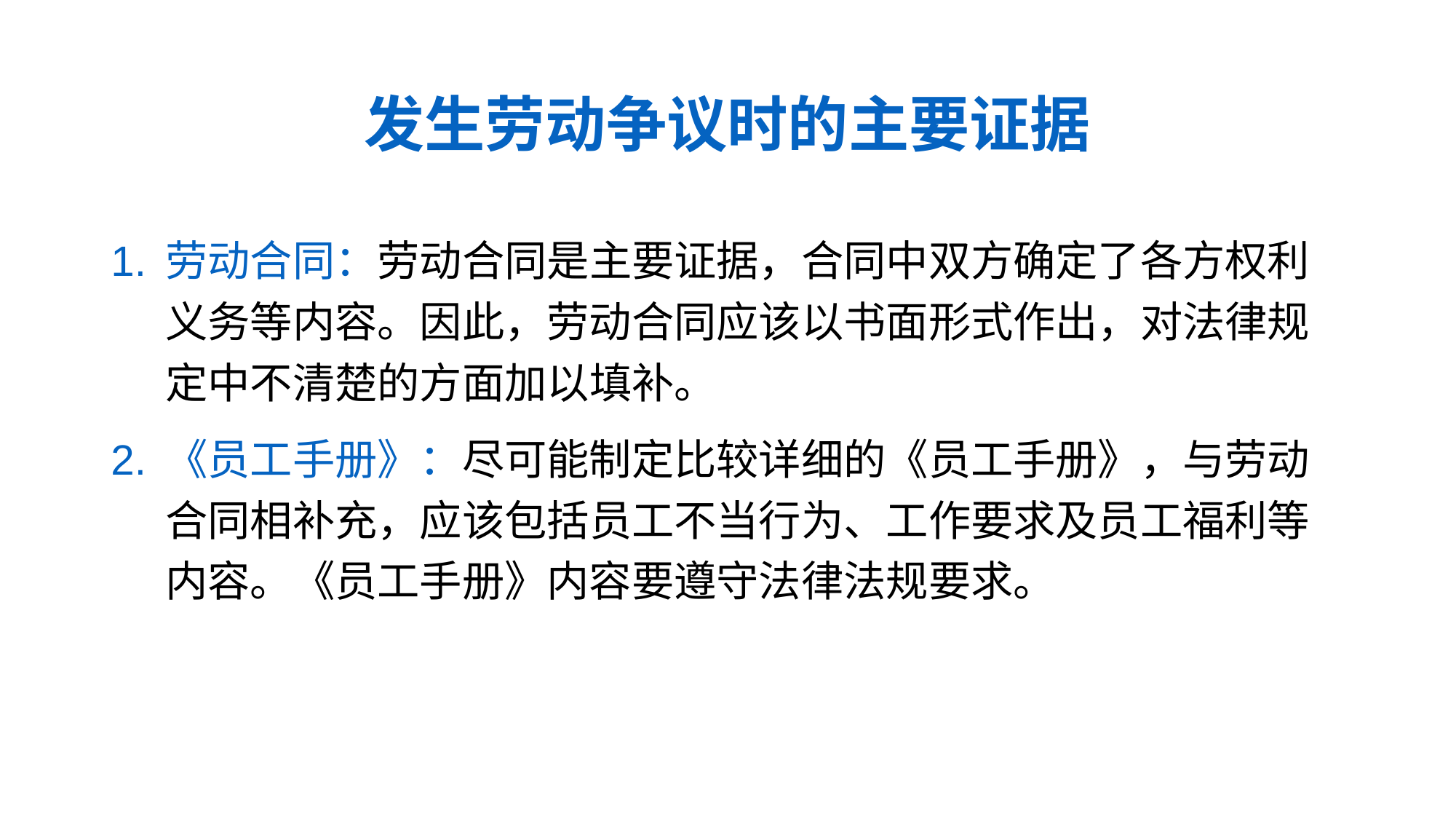

# 发生劳动争议时的主要证据
劳动合同：劳动合同是主要证据，合同中双方确定了各方权利义务等内容。因此，劳动合同应该以书面形式作出，对法律规定中不清楚的方面加以填补。
《员工手册》：尽可能制定比较详细的《员工手册》，与劳动合同相补充，应该包括员工不当行为、工作要求及员工福利等内容。《员工手册》内容要遵守法律法规要求。